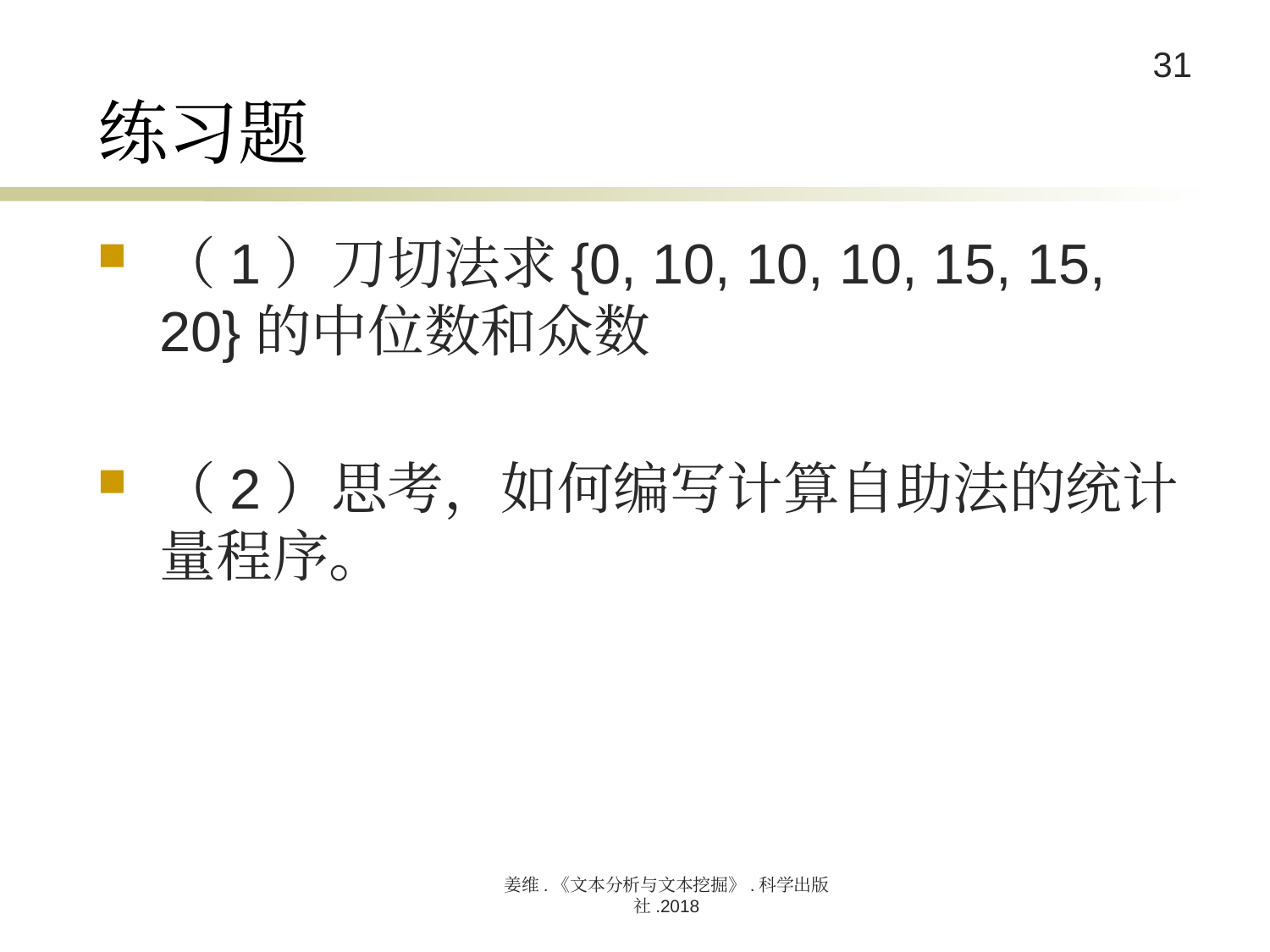

# 练习题
（1）刀切法求{0, 10, 10, 10, 15, 15, 20}的中位数和众数

（2）思考，如何编写计算自助法的统计量程序。
姜维.《文本分析与文本挖掘》.科学出版社.2018